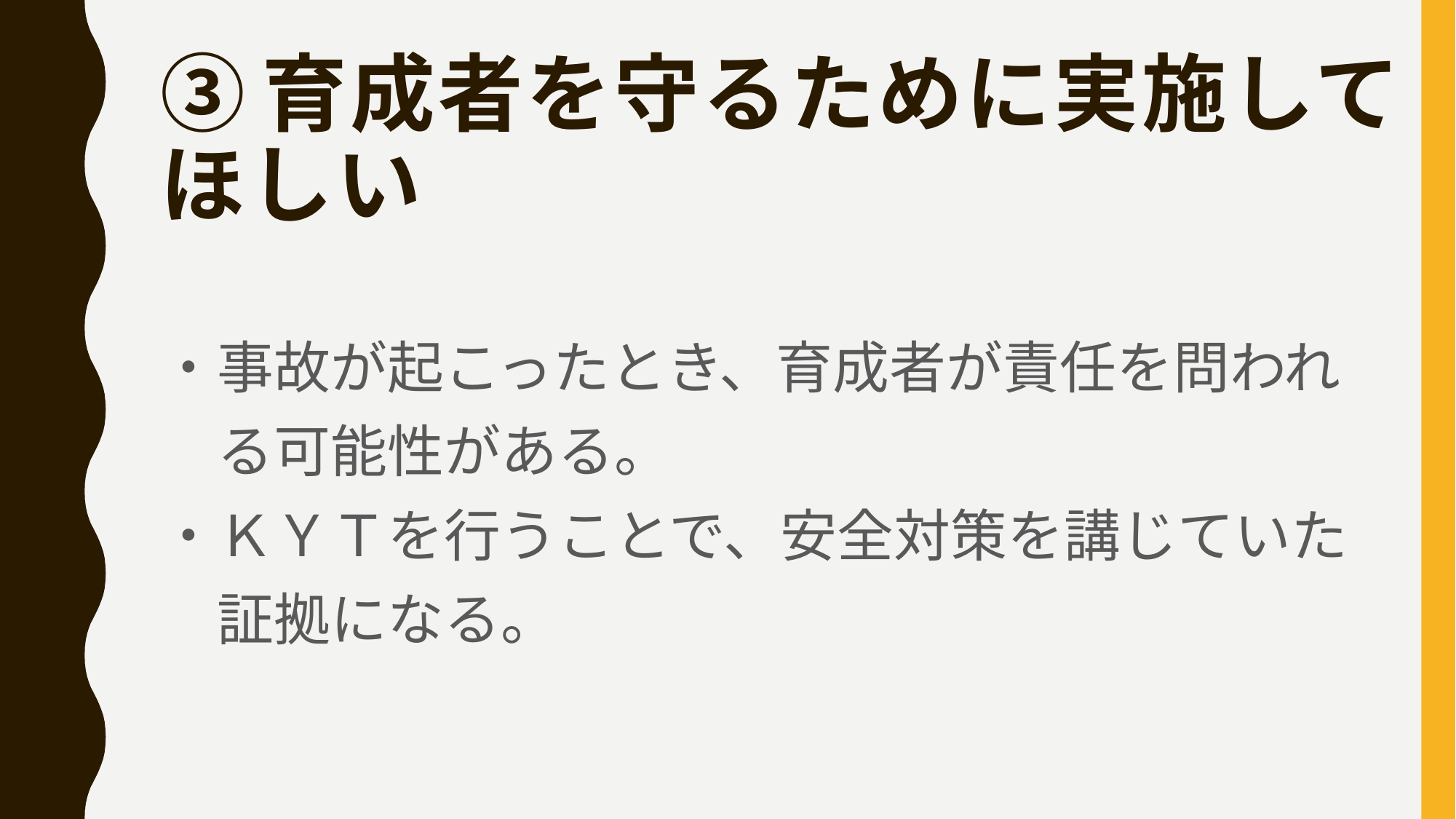

# ③育成者を守るために実施してほしい
・事故が起こったとき、育成者が責任を問われ
　る可能性がある。
・ＫＹＴを行うことで、安全対策を講じていた
　証拠になる。